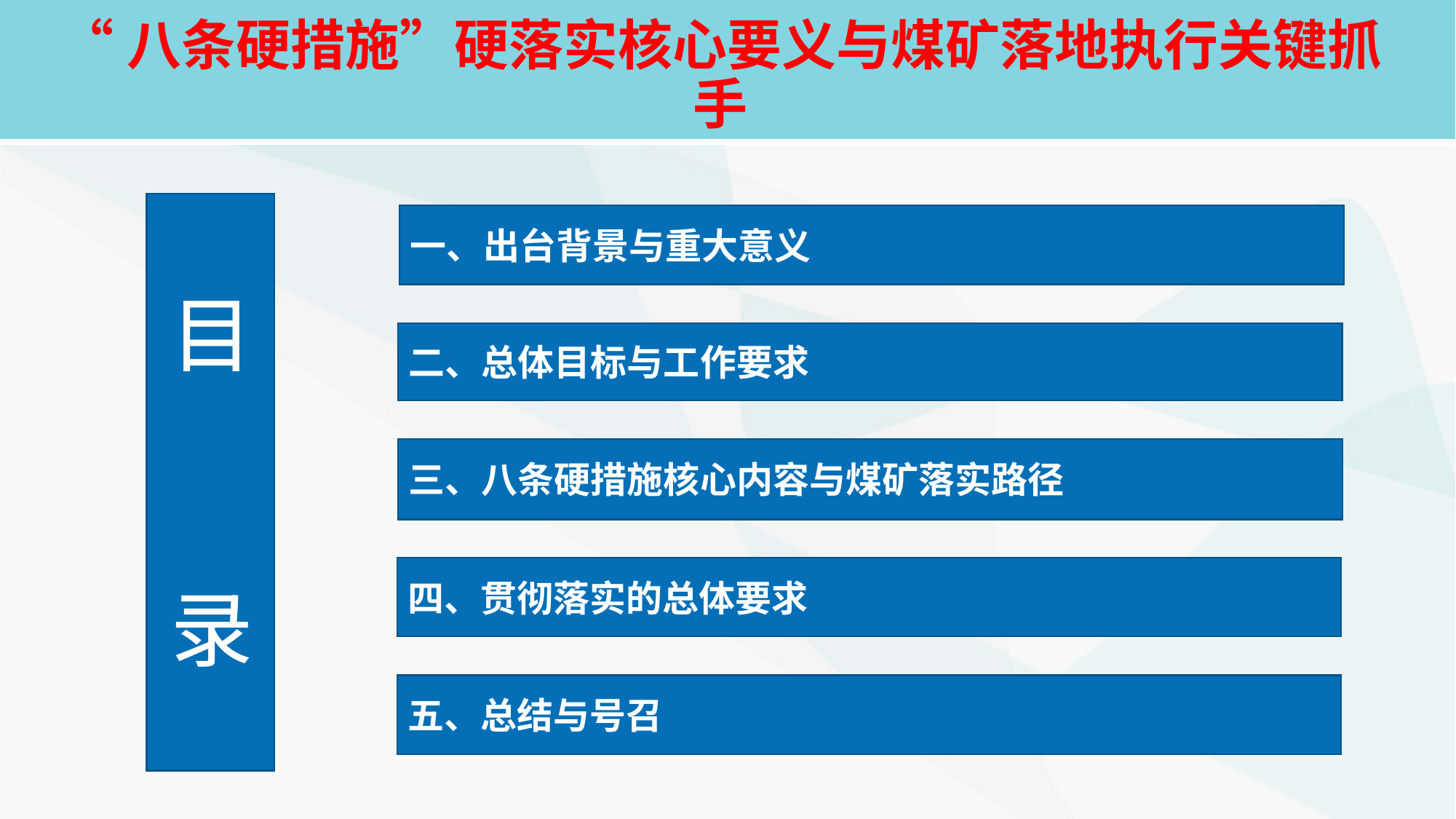

# “八条硬措施”硬落实核心要义与煤矿落地执行关键抓手

一、出台背景与重大意义
一、出台背景与重大意义
目

录
二、总体目标与工作要求
三、八条硬措施核心内容与煤矿落实路径
三、八条硬措施核心内容与煤矿落实路径
四、贯彻落实的总体要求
五、总结与号召